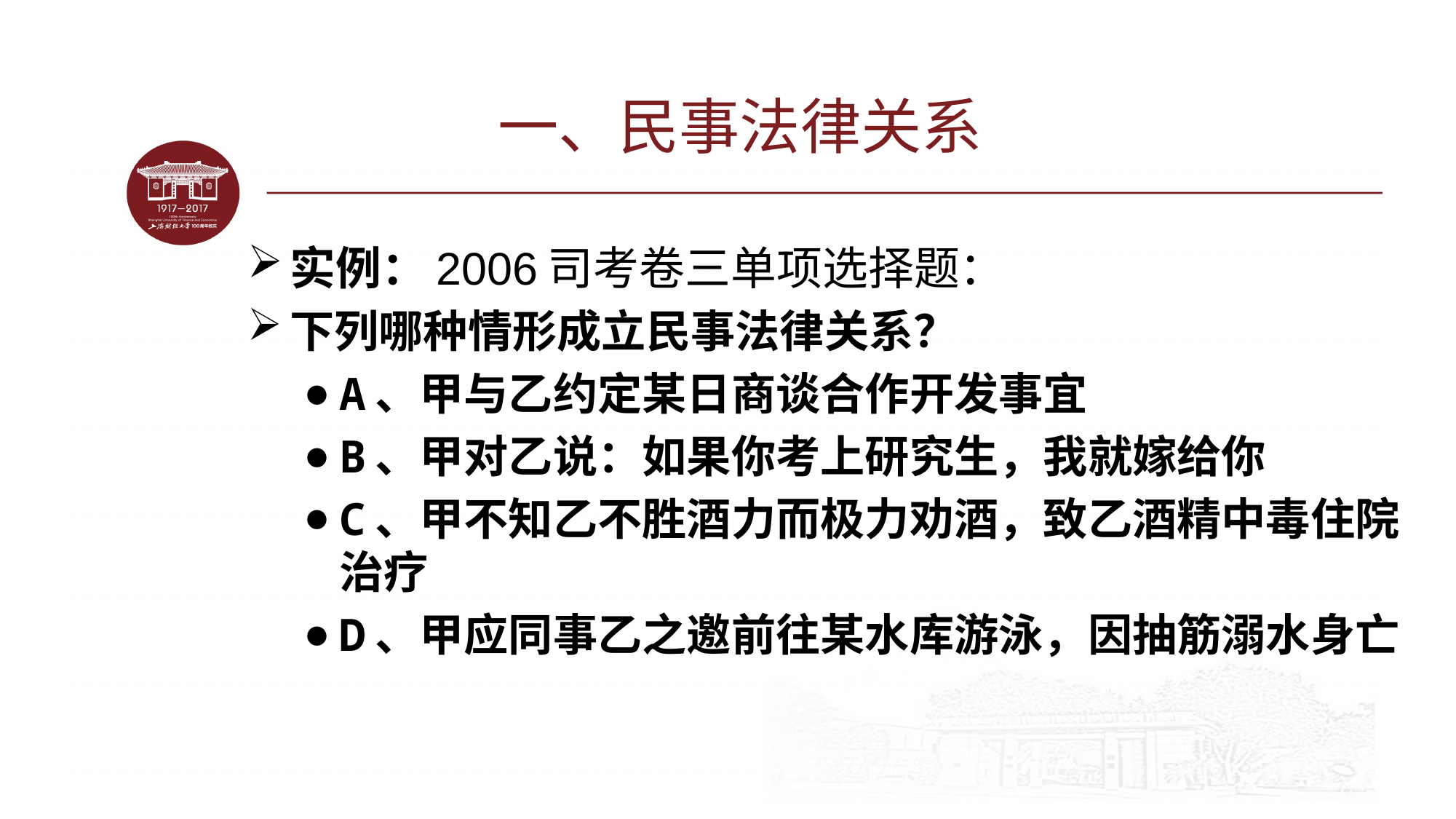

# 一、民事法律关系
实例：2006司考卷三单项选择题：
下列哪种情形成立民事法律关系？
A、甲与乙约定某日商谈合作开发事宜
B、甲对乙说：如果你考上研究生，我就嫁给你
C、甲不知乙不胜酒力而极力劝酒，致乙酒精中毒住院治疗
D、甲应同事乙之邀前往某水库游泳，因抽筋溺水身亡